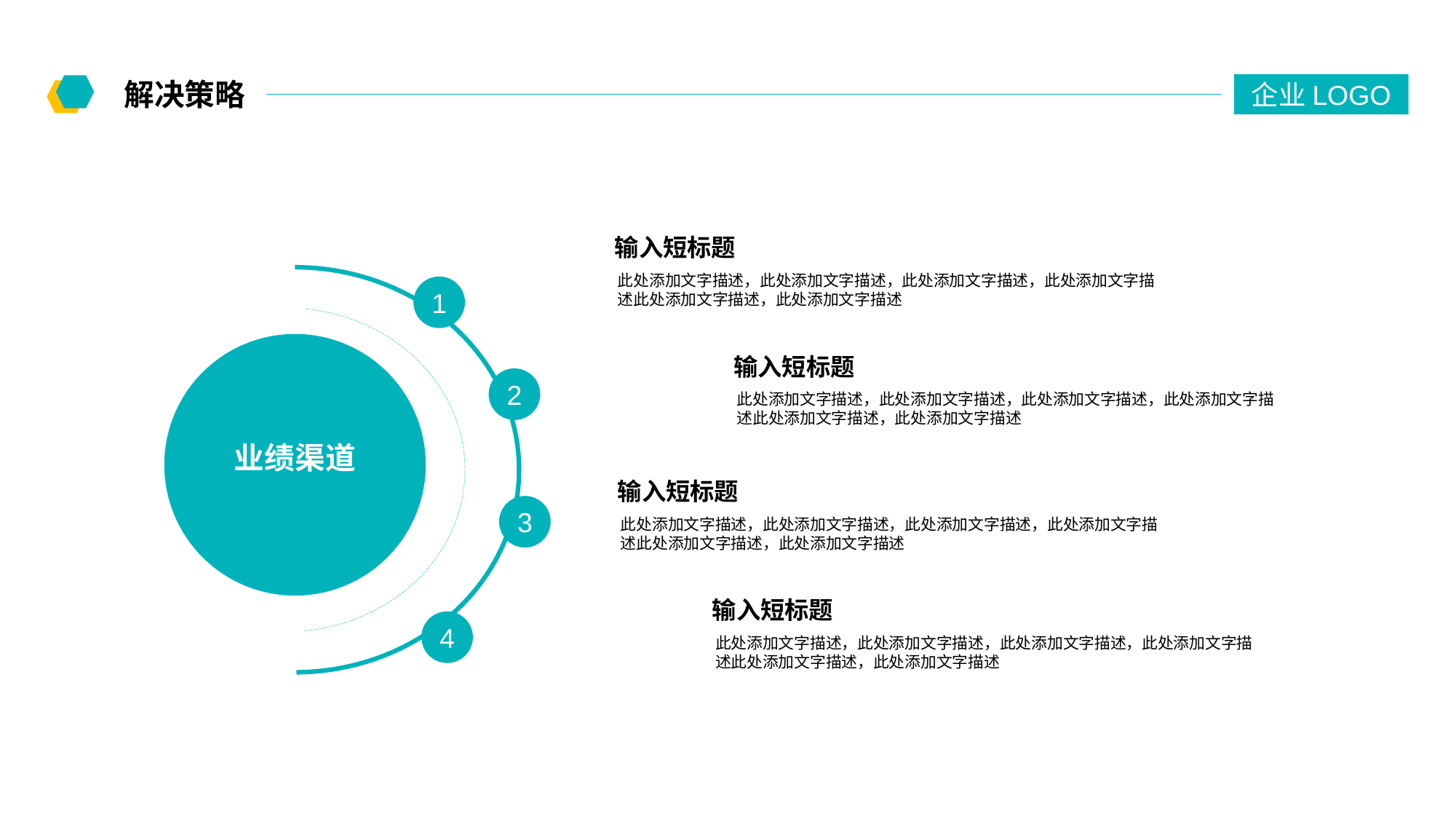

解决策略
企业LOGO

输入短标题
此处添加文字描述，此处添加文字描述，此处添加文字描述，此处添加文字描述此处添加文字描述，此处添加文字描述

1
2
业绩渠道
3
4

输入短标题
此处添加文字描述，此处添加文字描述，此处添加文字描述，此处添加文字描述此处添加文字描述，此处添加文字描述
输入短标题
此处添加文字描述，此处添加文字描述，此处添加文字描述，此处添加文字描述此处添加文字描述，此处添加文字描述
输入短标题
此处添加文字描述，此处添加文字描述，此处添加文字描述，此处添加文字描述此处添加文字描述，此处添加文字描述